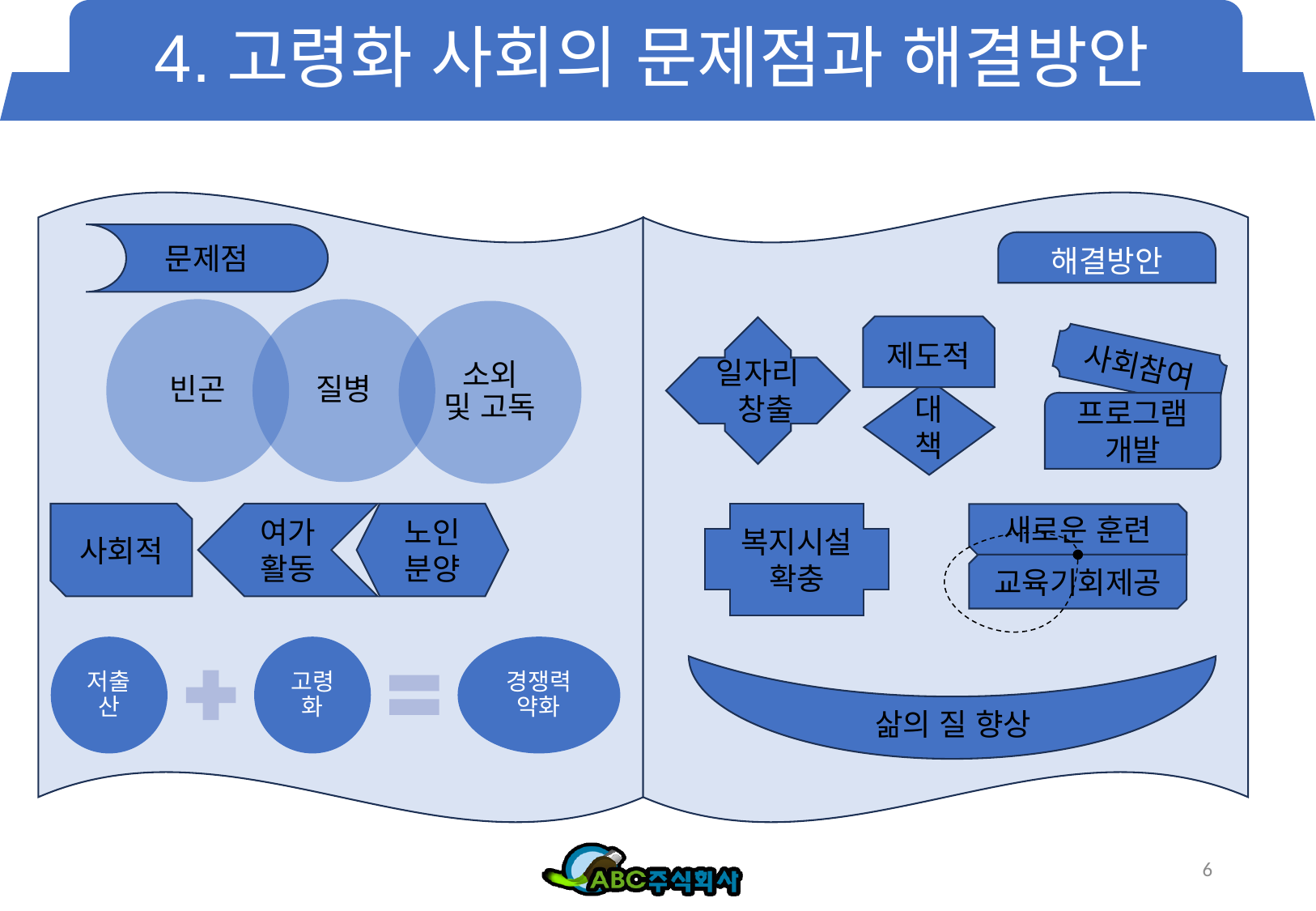

# 4.고령화 사회의 문제점과 해결방안

문제점
빈곤
질병
소외
및 고독
사회적
여가
활동
노인
분양
저출
산

고령
화

경쟁력
약화

해결방안
제도적
일자리
 창출
사회참여
대
책
프로그램
개발

복지시설
확충
새로운 훈련
교육기회제공
삶의 질 향상
6